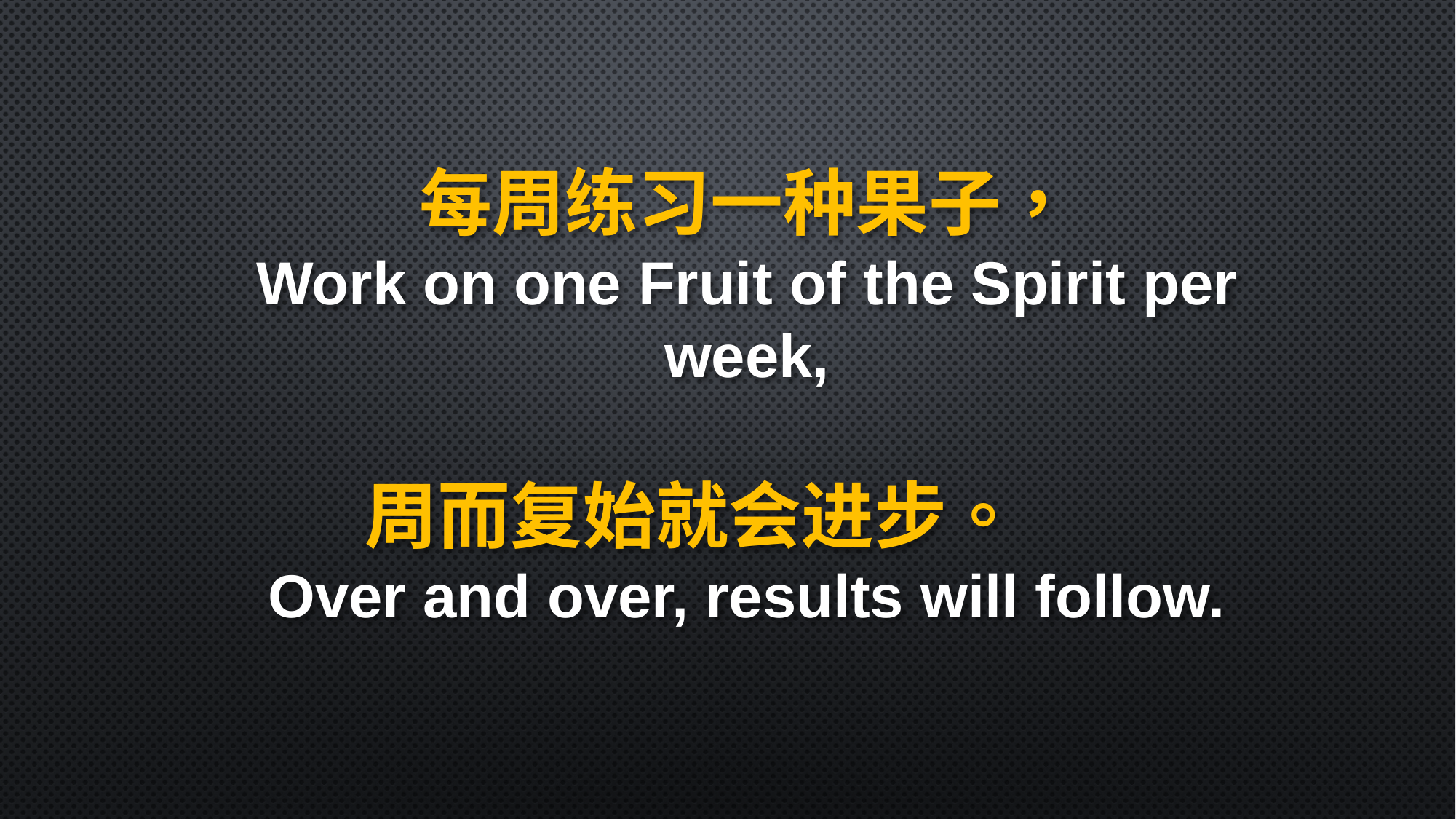

每周练习一种果子，
Work on one Fruit of the Spirit per week,

周而复始就会进步。
Over and over, results will follow.